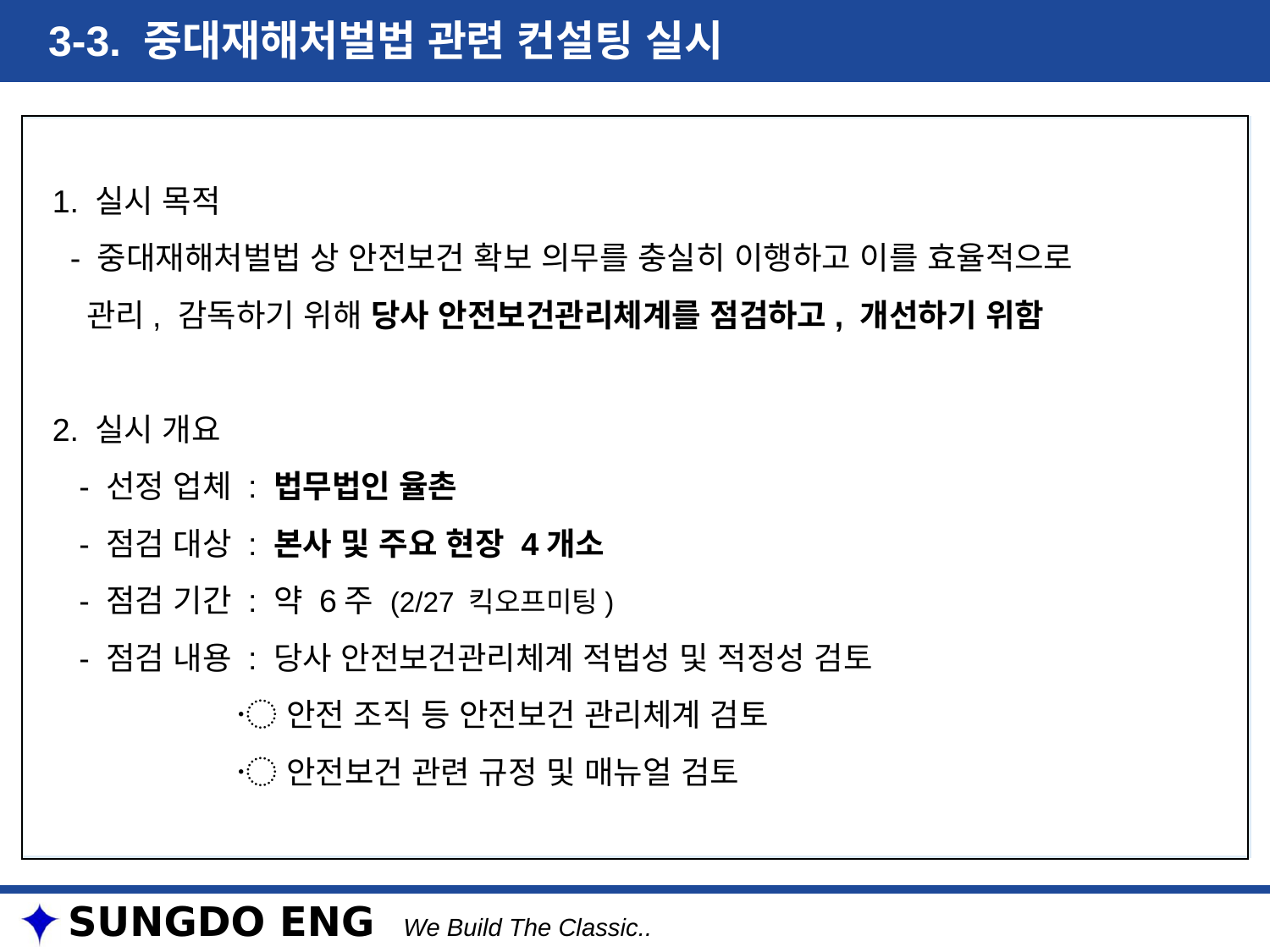

3-3. 중대재해처벌법 관련 컨설팅 실시
|  |
| --- |

1. 실시 목적
  - 중대재해처벌법 상 안전보건 확보 의무를 충실히 이행하고 이를 효율적으로
   관리, 감독하기 위해 당사 안전보건관리체계를 점검하고, 개선하기 위함

2. 실시 개요
   - 선정 업체 : 법무법인 율촌
   - 점검 대상 : 본사 및 주요 현장 4개소
   - 점검 기간 : 약 6주 (2/27 킥오프미팅)
   - 점검 내용 : 당사 안전보건관리체계 적법성 및 적정성 검토
                    〮 안전 조직 등 안전보건 관리체계 검토
                    〮 안전보건 관련 규정 및 매뉴얼 검토